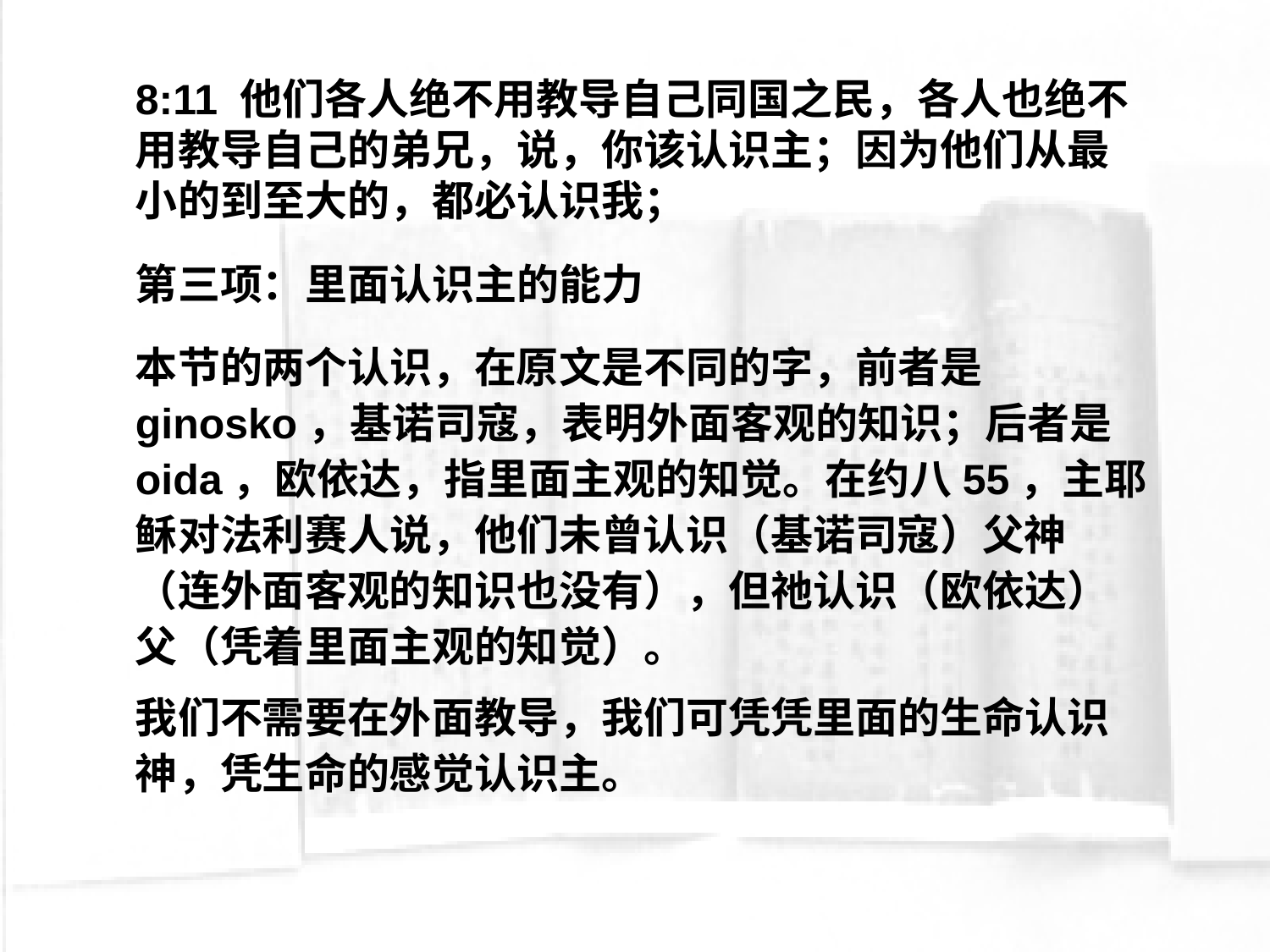

8:11 他们各人绝不用教导自己同国之民，各人也绝不用教导自己的弟兄，说，你该认识主；因为他们从最小的到至大的，都必认识我；
第三项：里面认识主的能力
本节的两个认识，在原文是不同的字，前者是ginosko，基诺司寇，表明外面客观的知识；后者是oida，欧依达，指里面主观的知觉。在约八55，主耶稣对法利赛人说，他们未曾认识（基诺司寇）父神（连外面客观的知识也没有），但祂认识（欧依达）父（凭着里面主观的知觉）。
我们不需要在外面教导，我们可凭凭里面的生命认识神，凭生命的感觉认识主。